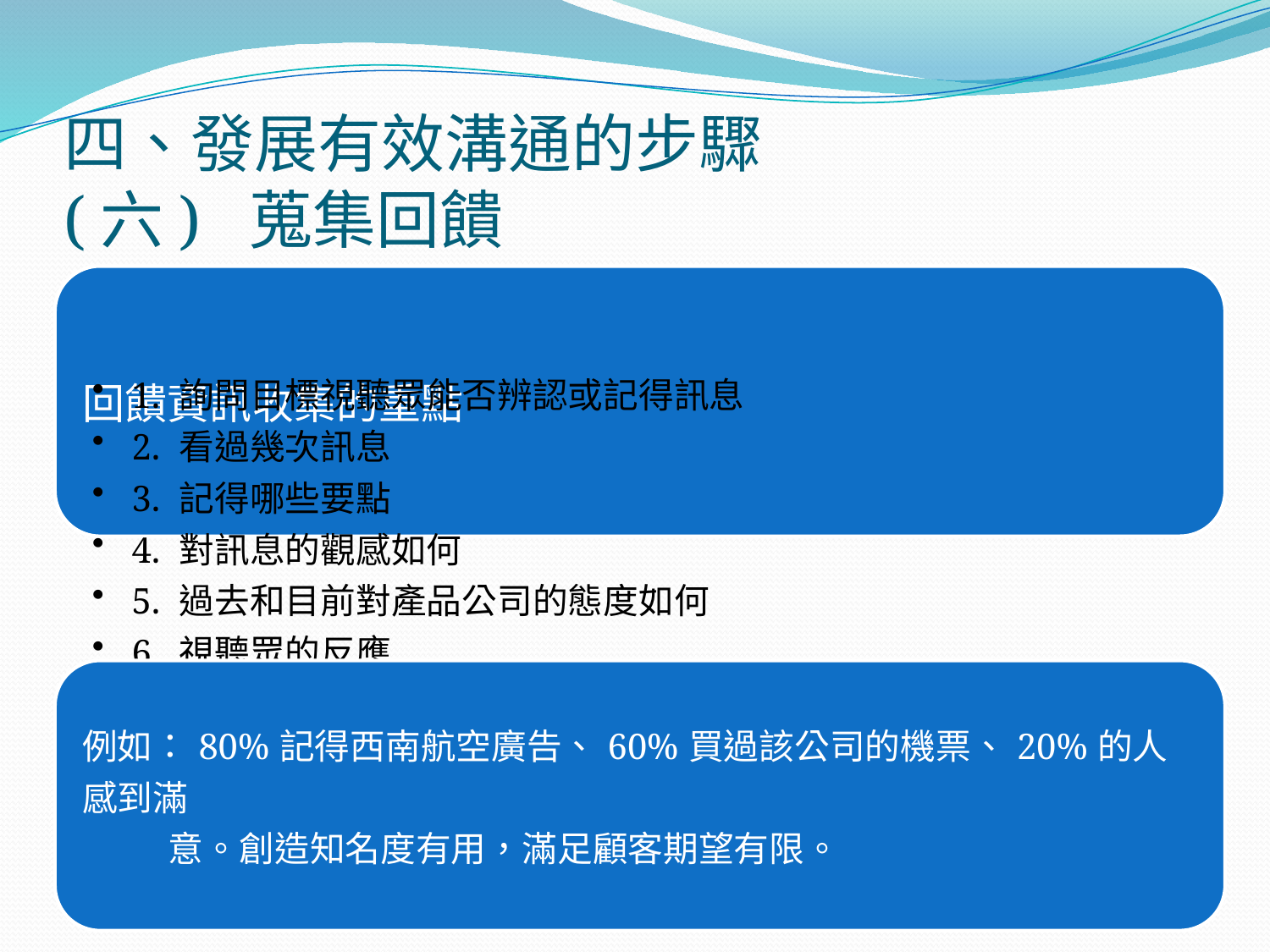

# 四、發展有效溝通的步驟 (六)  蒐集回饋
回饋資訊收集的重點
2. 看過幾次訊息
3. 記得哪些要點
4. 對訊息的觀感如何
5. 過去和目前對產品公司的態度如何
6. 視聽眾的反應
有多少人喜歡該產品
有多少人購買該產品
有多少人將訊息轉告他人
1. 詢問目標視聽眾能否辨認或記得訊息
29